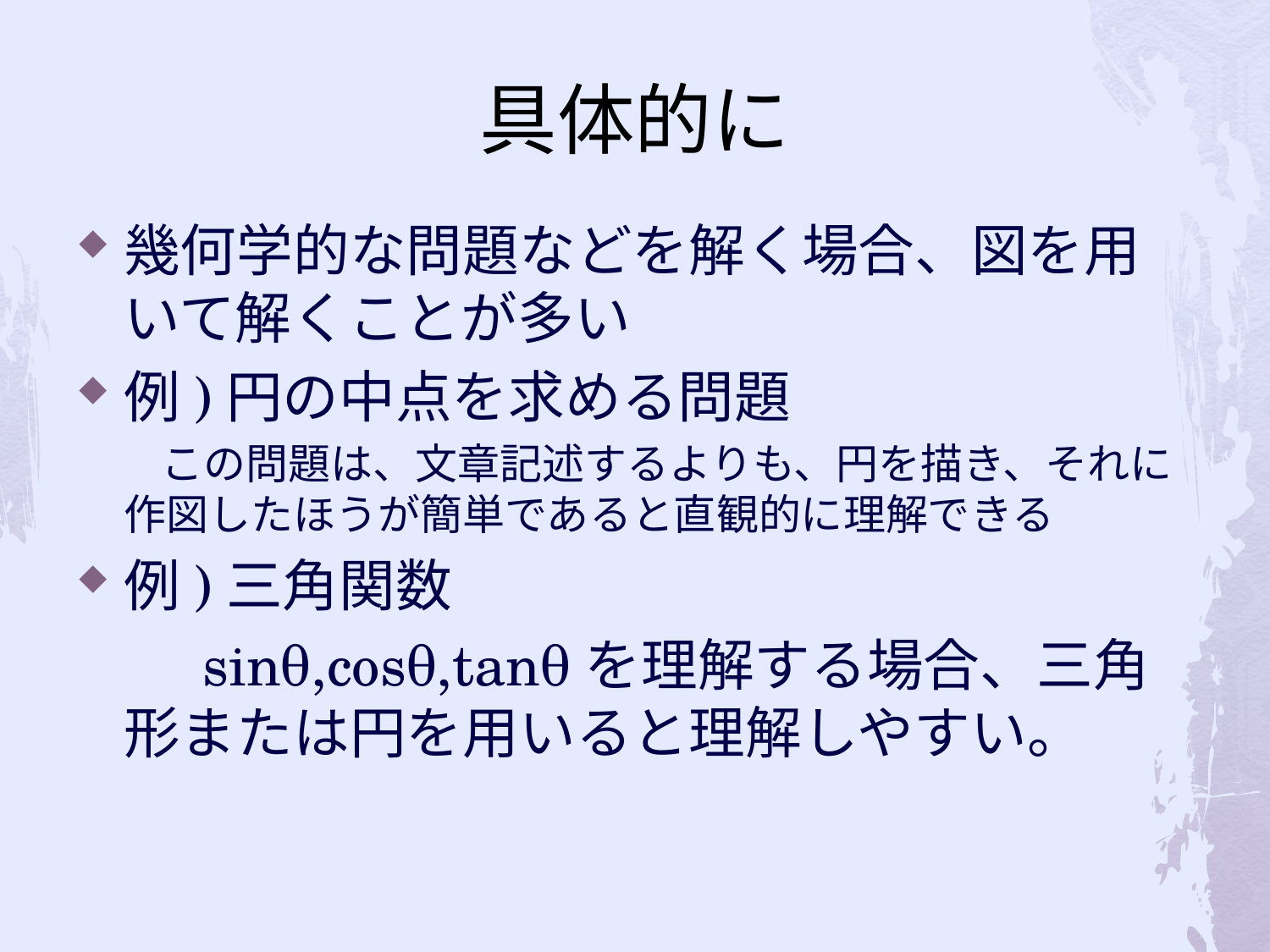

# 具体的に
幾何学的な問題などを解く場合、図を用いて解くことが多い
例)円の中点を求める問題
　　この問題は、文章記述するよりも、円を描き、それに作図したほうが簡単であると直観的に理解できる
例)三角関数
　　sinθ,cosθ,tanθを理解する場合、三角形または円を用いると理解しやすい。